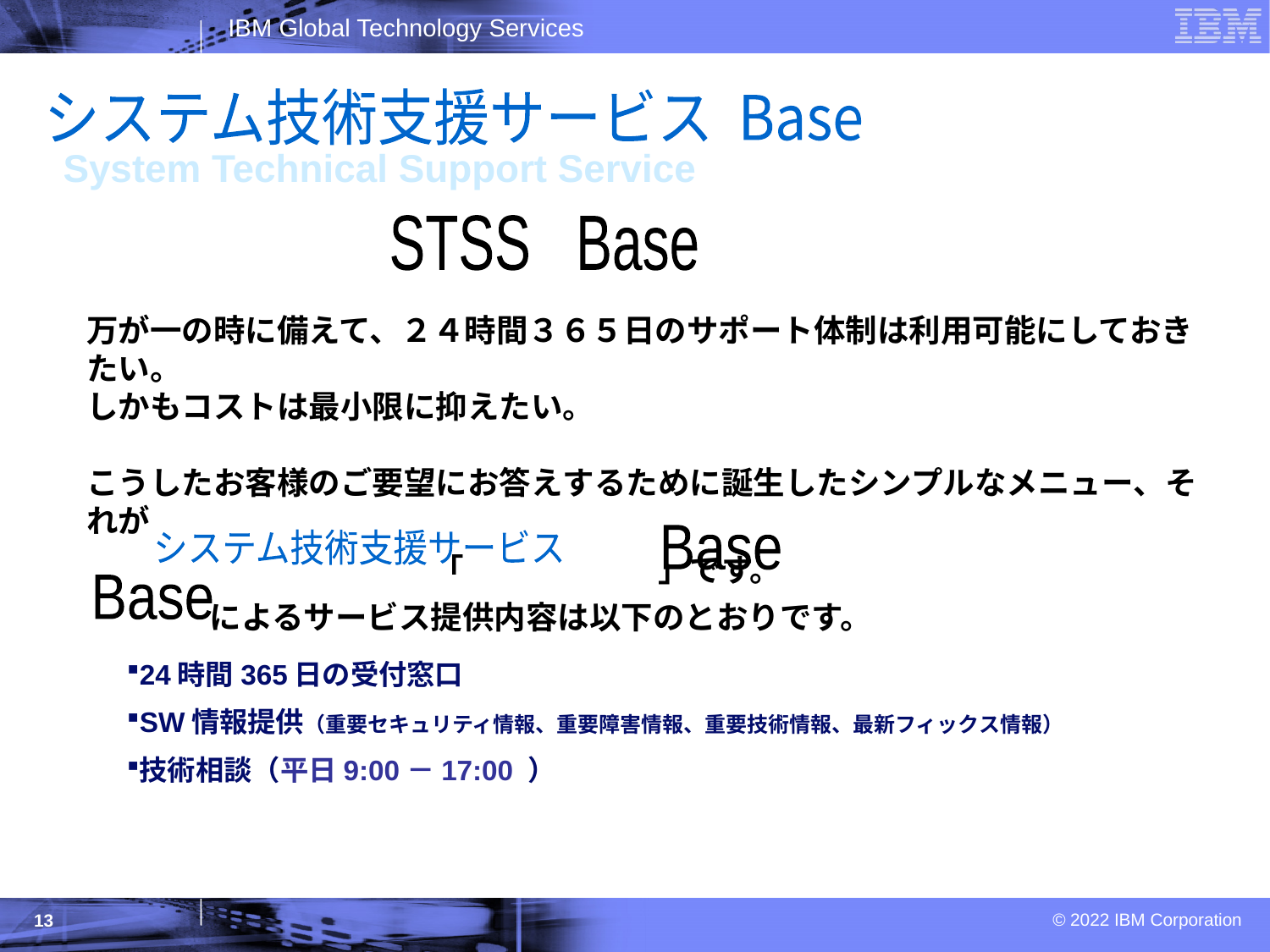

システム技術支援サービス  Base
System Technical Support Service
STSS   Base
万が一の時に備えて、２４時間３６５日のサポート体制は利用可能にしておきたい。
しかもコストは最小限に抑えたい。

こうしたお客様のご要望にお答えするために誕生したシンプルなメニュー、それが
                                               「　　　 　   」です。
Base
システム技術支援サービス
         によるサービス提供内容は以下のとおりです。
24時間365日の受付窓口
SW情報提供（重要セキュリティ情報、重要障害情報、重要技術情報、最新フィックス情報）
技術相談（平日9:00－17:00 ）
Base
13